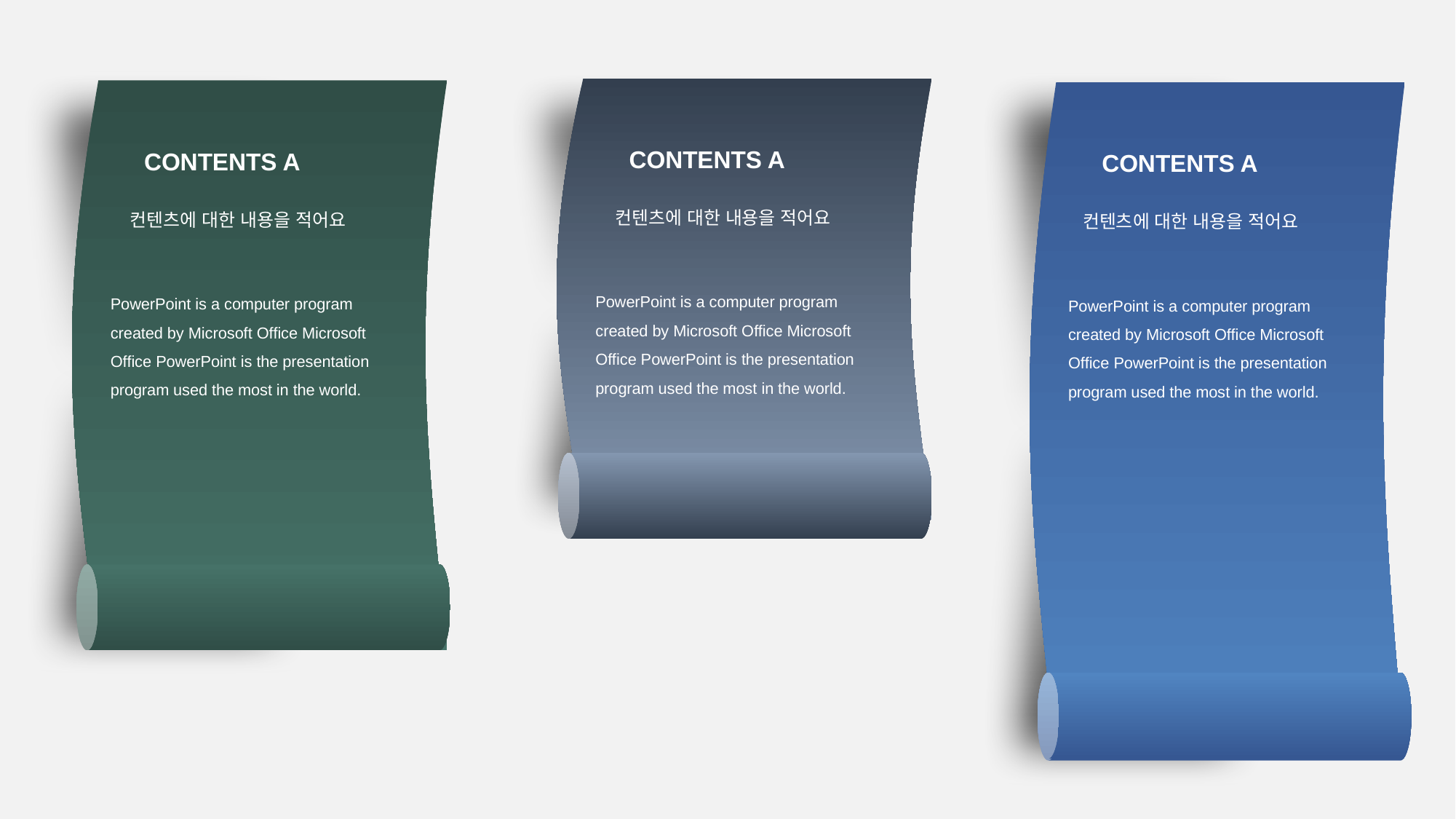

CONTENTS A
  컨텐츠에 대한 내용을 적어요

PowerPoint is a computer program created by Microsoft Office Microsoft Office PowerPoint is the presentation program used the most in the world.

     CONTENTS A
   컨텐츠에 대한 내용을 적어요

PowerPoint is a computer program created by Microsoft Office Microsoft Office PowerPoint is the presentation program used the most in the world.

     CONTENTS A
   컨텐츠에 대한 내용을 적어요

PowerPoint is a computer program created by Microsoft Office Microsoft Office PowerPoint is the presentation program used the most in the world.